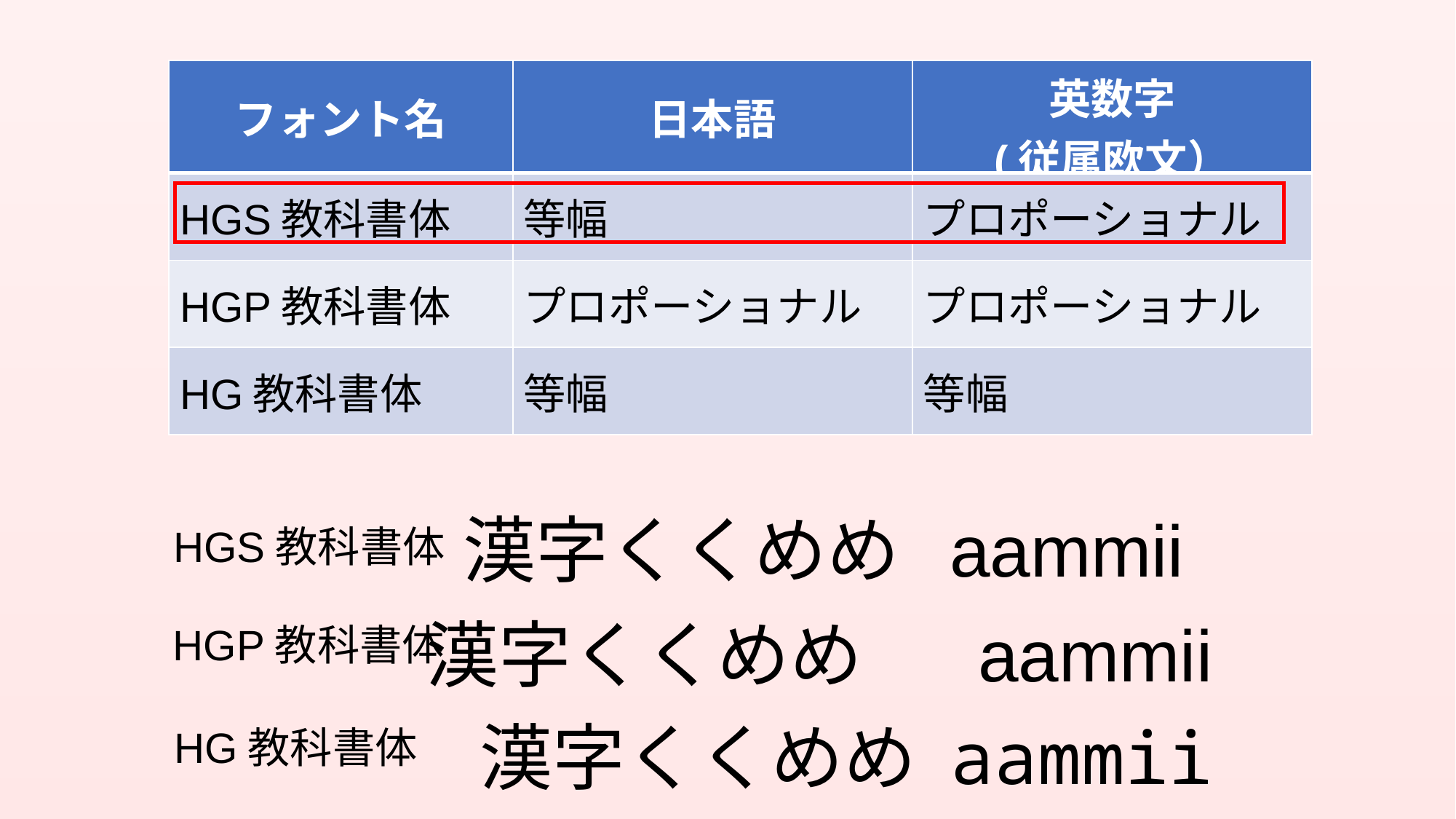

| フォント名 | 日本語 | 英数字 (従属欧文） |
| --- | --- | --- |
| HGS教科書体 | 等幅 | プロポーショナル |
| HGP教科書体 | プロポーショナル | プロポーショナル |
| HG教科書体 | 等幅 | 等幅 |

漢字くくめめ  aammii
HGS教科書体
漢字くくめめ      aammii
HGP教科書体
漢字くくめめ aammii
HG教科書体